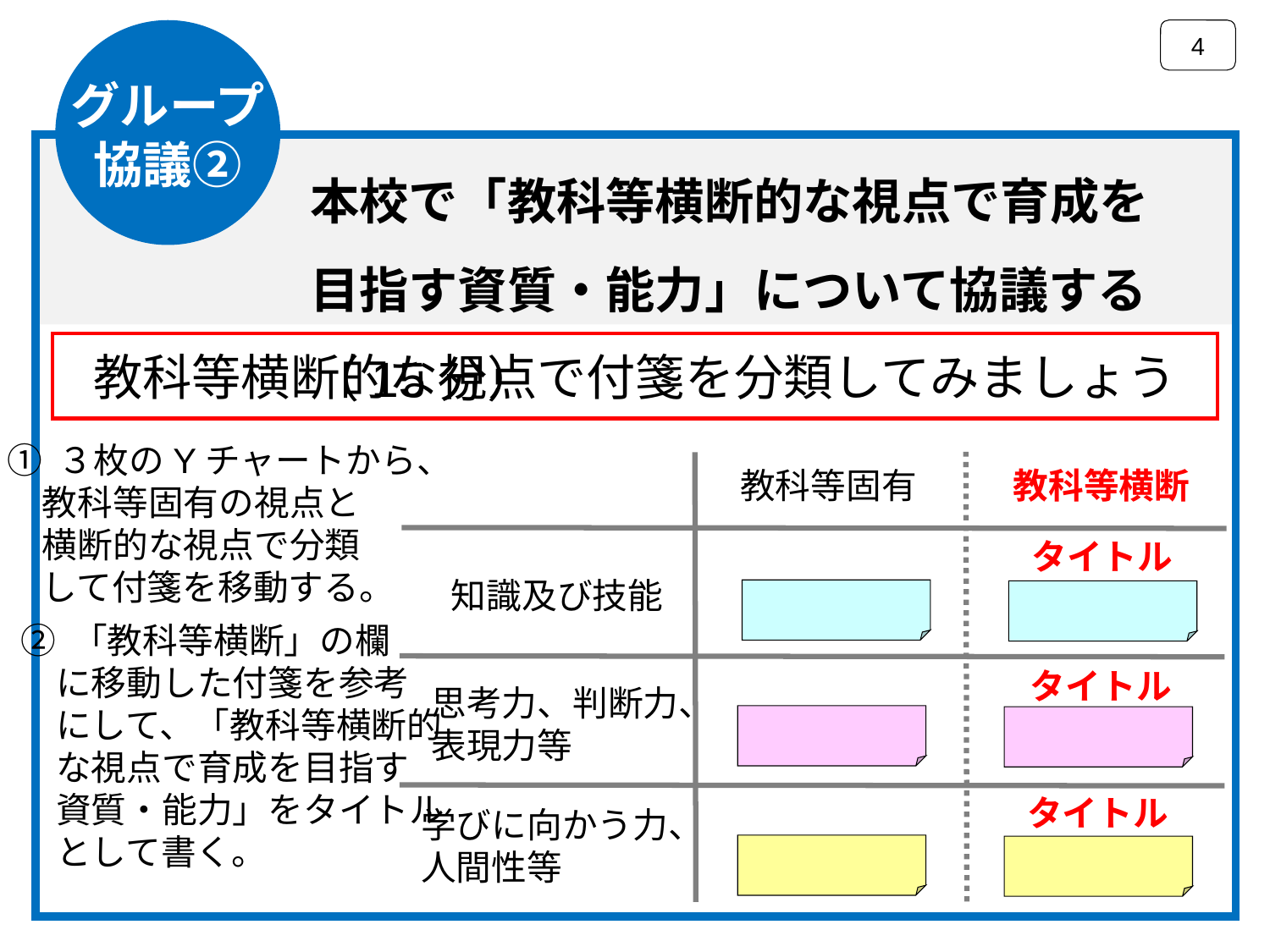

4
グループ
協議②

本校で「教科等横断的な視点で育成を
目指す資質・能力」について協議する（15分）

教科等横断的な視点で付箋を分類してみましょう
① ３枚のYチャートから、
　教科等固有の視点と
　横断的な視点で分類
　して付箋を移動する。
教科等固有
教科等横断
タイトル
知識及び技能

② 「教科等横断」の欄
　に移動した付箋を参考
　にして、「教科等横断的
　な視点で育成を目指す
　資質・能力」をタイトル
　として書く。
タイトル
思考力、判断力、
表現力等

タイトル
学びに向かう力、
人間性等